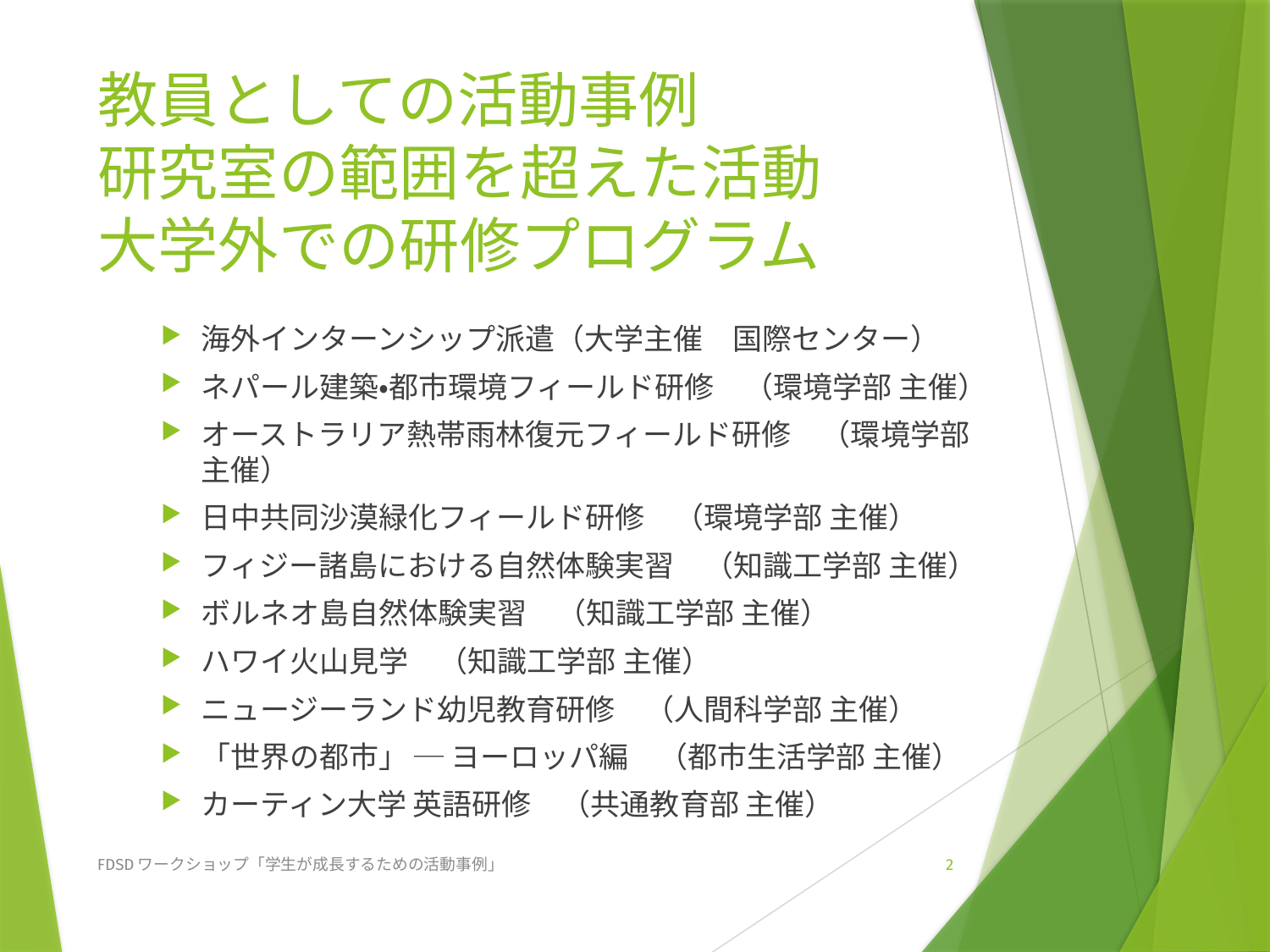

# 教員としての活動事例 研究室の範囲を超えた活動 大学外での研修プログラム

海外インターンシップ派遣（大学主催　国際センター）
ネパール建築・都市環境フィールド研修　（環境学部 主催）
オーストラリア熱帯雨林復元フィールド研修　（環境学部 主催）
日中共同沙漠緑化フィールド研修　（環境学部 主催）
フィジー諸島における自然体験実習　（知識工学部 主催）
ボルネオ島自然体験実習　（知識工学部 主催）
ハワイ火山見学　（知識工学部 主催）
ニュージーランド幼児教育研修　（人間科学部 主催）
「世界の都市」 ─ ヨーロッパ編　（都市生活学部 主催）
カーティン大学 英語研修　（共通教育部 主催）
FDSDワークショップ「学生が成長するための活動事例」
2